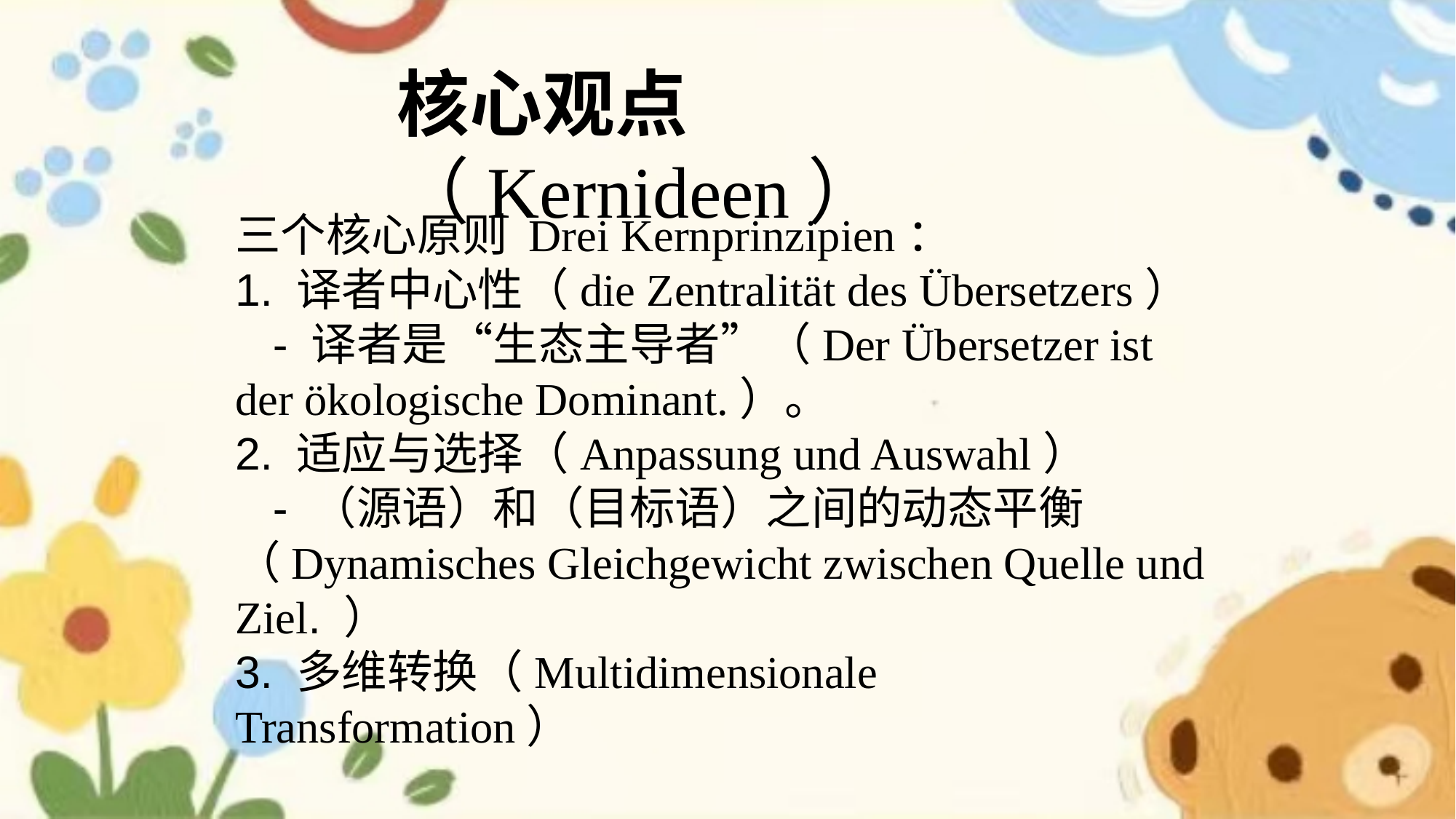

核心观点（Kernideen）
三个核心原则 Drei Kernprinzipien：
1. 译者中心性（die Zentralität des Übersetzers）
   - 译者是“生态主导者”（Der Übersetzer ist der ökologische Dominant.）。
2. 适应与选择（Anpassung und Auswahl）
   - （源语）和（目标语）之间的动态平衡（Dynamisches Gleichgewicht zwischen Quelle und Ziel. ）
3. 多维转换（Multidimensionale Transformation）